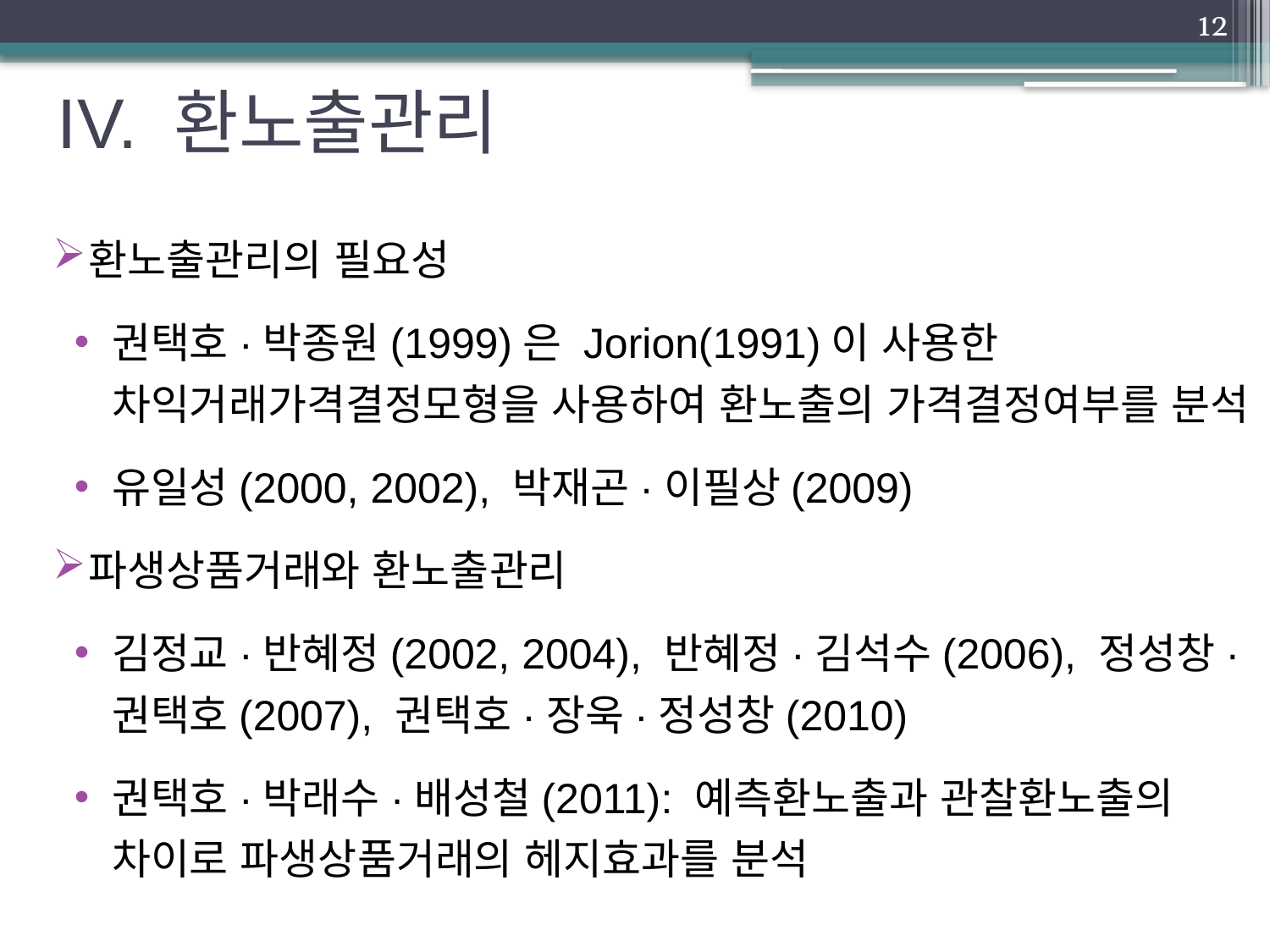

12
# IV. 환노출관리
환노출관리의 필요성
권택호·박종원(1999)은 Jorion(1991)이 사용한 차익거래가격결정모형을 사용하여 환노출의 가격결정여부를 분석
유일성(2000, 2002), 박재곤·이필상(2009)
파생상품거래와 환노출관리
김정교·반혜정(2002, 2004), 반혜정·김석수(2006), 정성창·권택호(2007), 권택호·장욱·정성창(2010)
권택호·박래수·배성철(2011): 예측환노출과 관찰환노출의 차이로 파생상품거래의 헤지효과를 분석